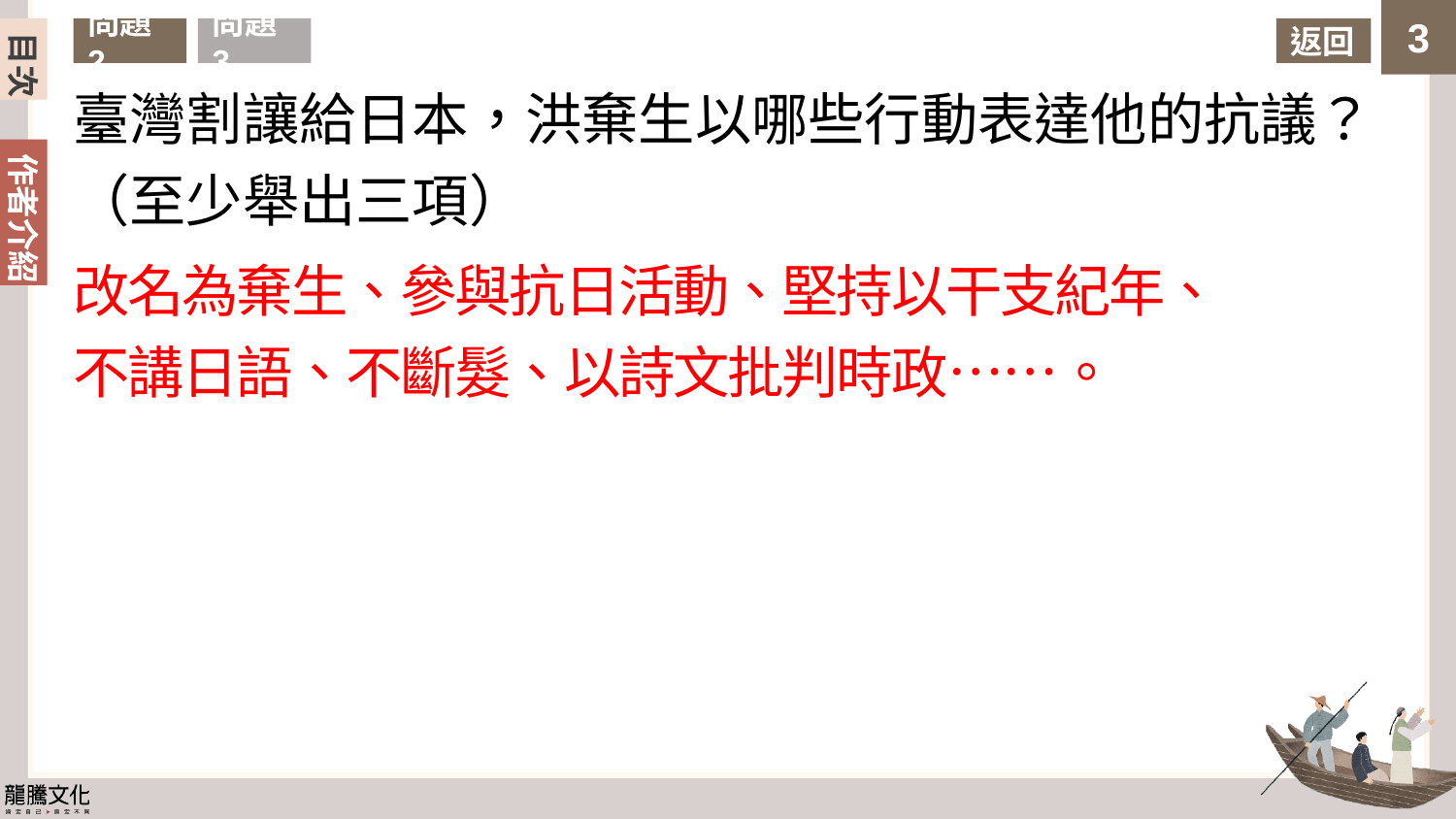

問題3
目次
問題2
返回
臺灣割讓給日本，洪棄生以哪些行動表達他的抗議？
（至少舉出三項）
改名為棄生、參與抗日活動、堅持以干支紀年、不講日語、不斷髮、以詩文批判時政……。